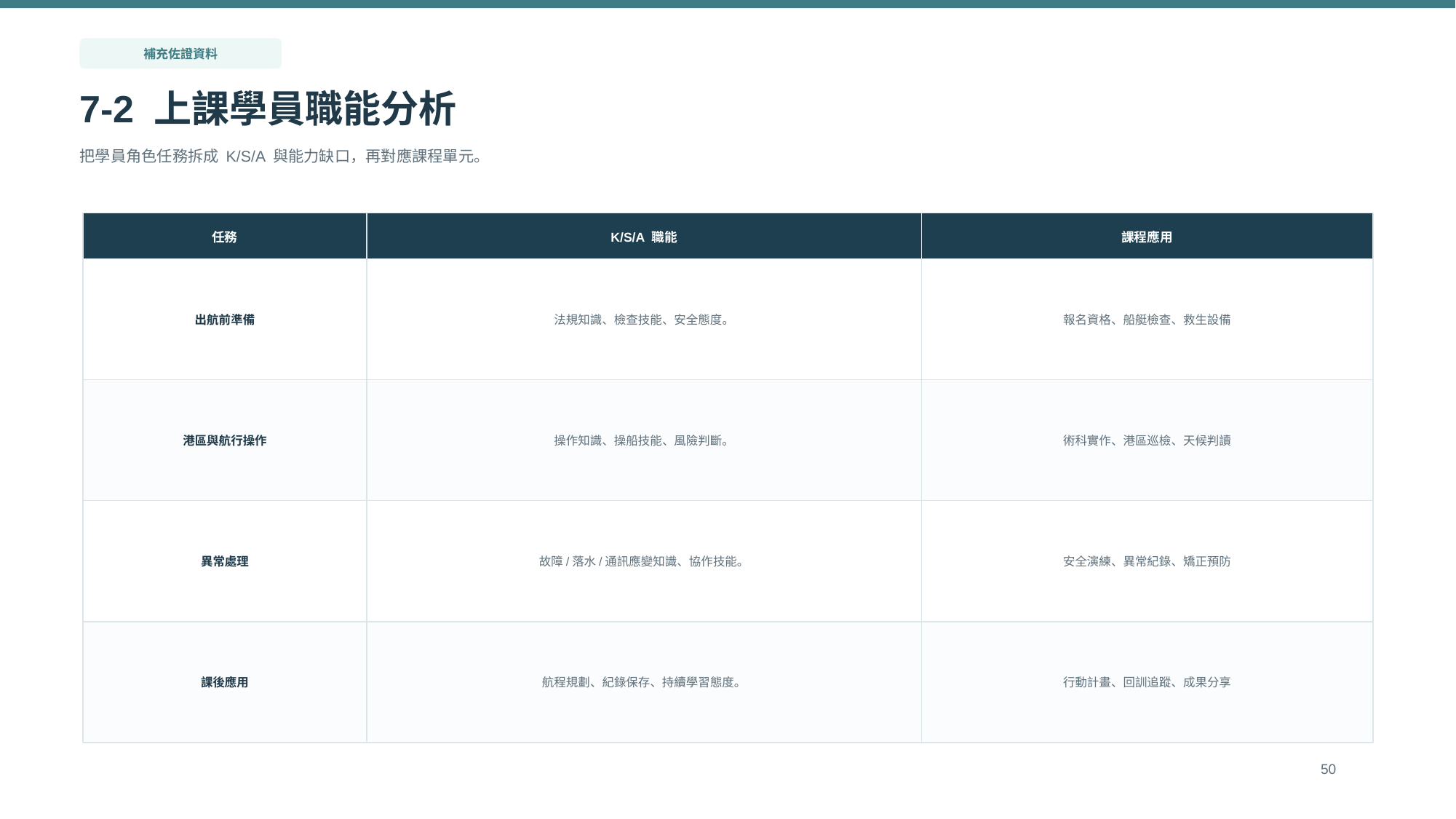

補充佐證資料
7-2 上課學員職能分析
把學員角色任務拆成 K/S/A 與能力缺口，再對應課程單元。
任務
K/S/A 職能
課程應用
出航前準備
法規知識、檢查技能、安全態度。
報名資格、船艇檢查、救生設備
港區與航行操作
操作知識、操船技能、風險判斷。
術科實作、港區巡檢、天候判讀
異常處理
故障/落水/通訊應變知識、協作技能。
安全演練、異常紀錄、矯正預防
課後應用
航程規劃、紀錄保存、持續學習態度。
行動計畫、回訓追蹤、成果分享
50